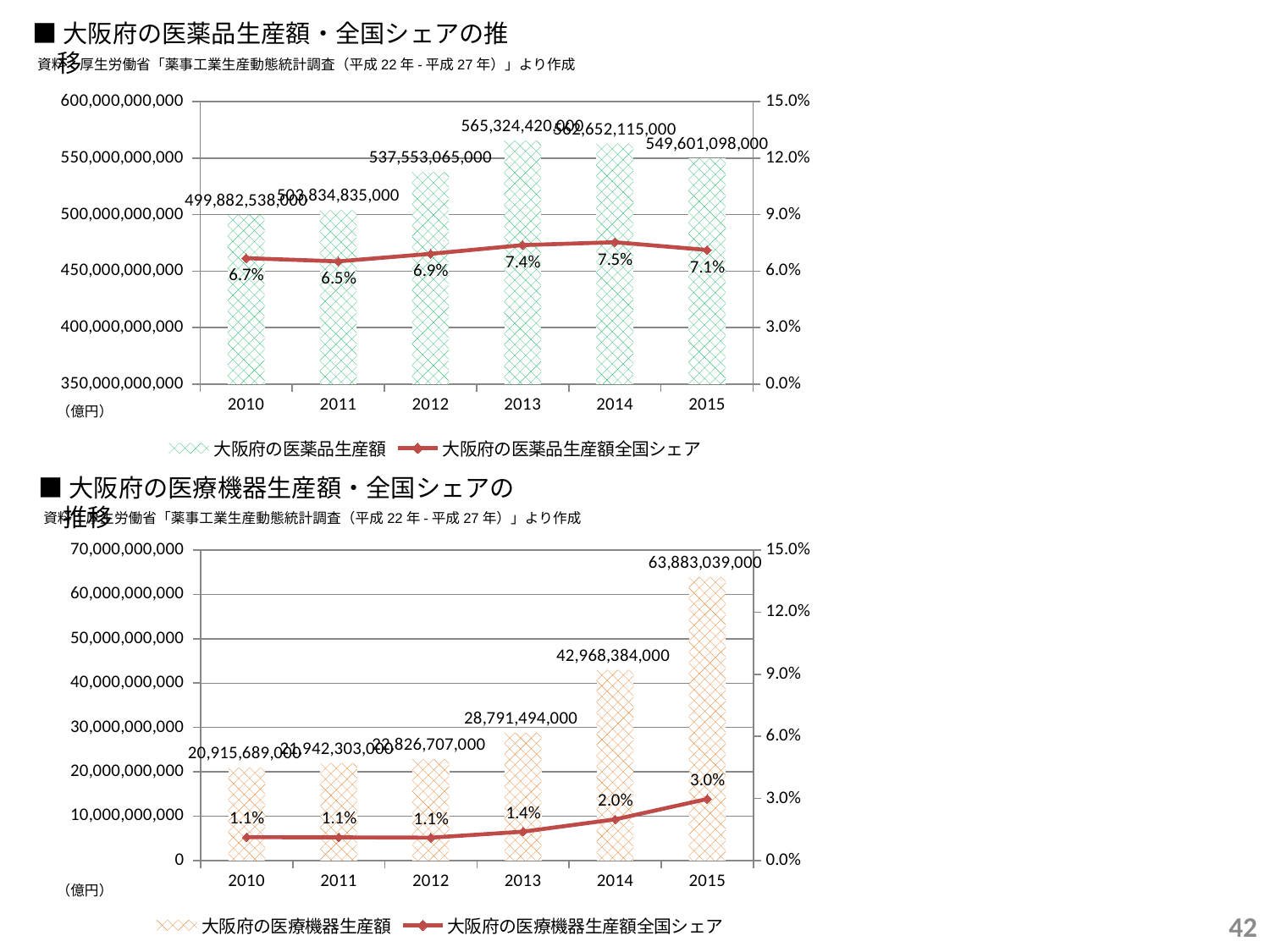

■大阪府の医薬品生産額・全国シェアの推移
資料：厚生労働省「薬事工業生産動態統計調査（平成22年-平成27年）」より作成

### Chart

| Category | 大阪府の医薬品生産額 | 大阪府の医薬品生産額全国シェア |
|---|---|---|
| 2010 | 499882538000.0 | 0.06687626241072418 |
| 2011 | 503834835000.0 | 0.06518678602373792 |
| 2012 | 537553065000.0 | 0.06920566722864635 |
| 2013 | 565324420000.0 | 0.07380174136437334 |
| 2014 | 562652115000.0 | 0.07535176907047804 |
| 2015 | 549601098000.0 | 0.07124388282752621 |
（億円）
■大阪府の医療機器生産額・全国シェアの推移
資料：厚生労働省「薬事工業生産動態統計調査（平成22年-平成27年）」より作成

### Chart

| Category | 大阪府の医療機器生産額 | 大阪府の医療機器生産額全国シェア |
|---|---|---|
| 2010 | 20915689000.0 | 0.011286779515691616 |
| 2011 | 21942303000.0 | 0.011202975901453143 |
| 2012 | 22826707000.0 | 0.011056427791776381 |
| 2013 | 28791494000.0 | 0.013960056498493597 |
| 2014 | 42968384000.0 | 0.019906623804597318 |
| 2015 | 63883039000.0 | 0.029747155170015974 |
（億円）
42